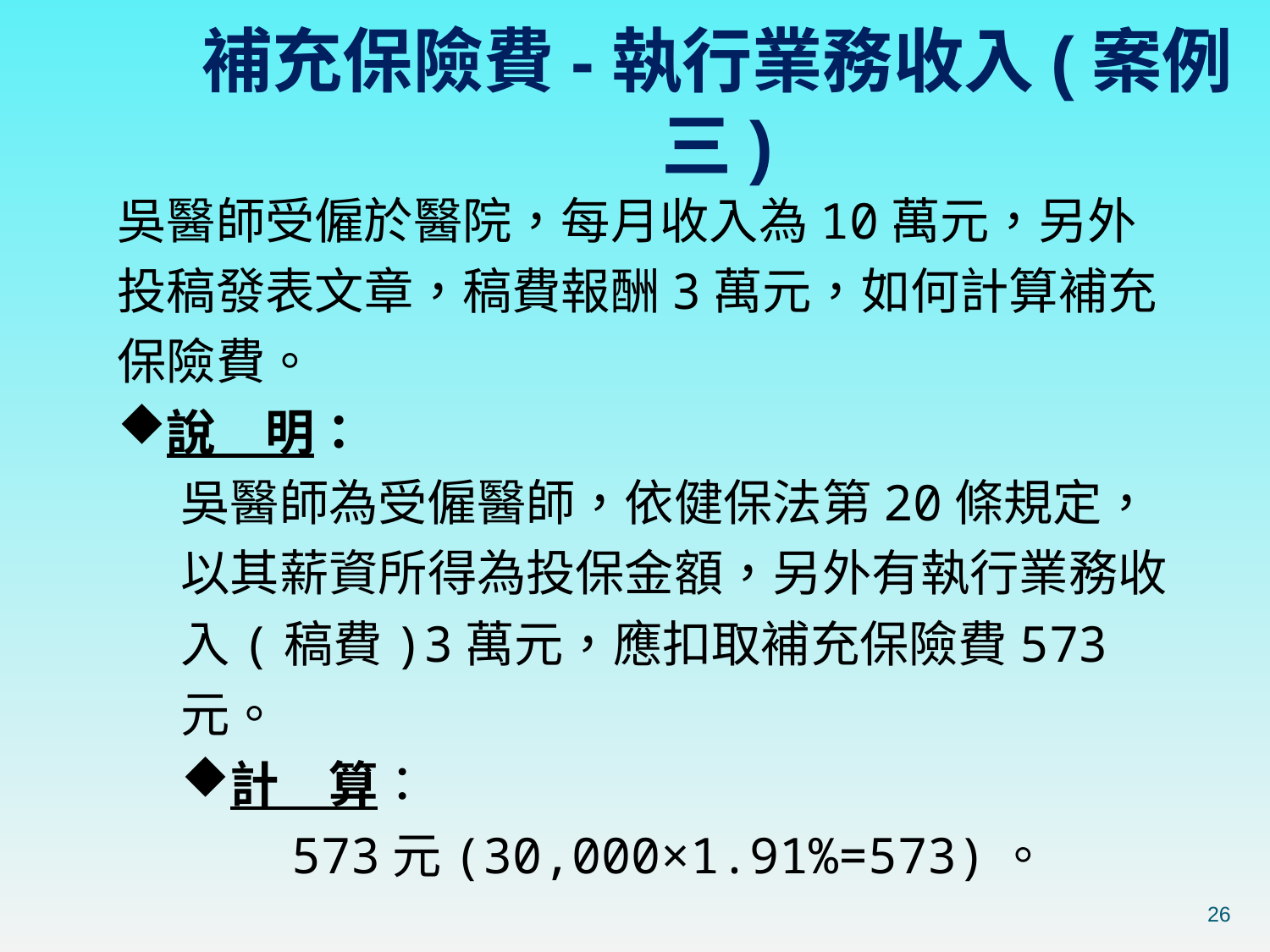

補充保險費-執行業務收入(案例三)
吳醫師受僱於醫院，每月收入為10萬元，另外投稿發表文章，稿費報酬3萬元，如何計算補充保險費。
說　明：
吳醫師為受僱醫師，依健保法第20條規定，以其薪資所得為投保金額，另外有執行業務收入(稿費)3萬元，應扣取補充保險費573元。
計　算：
　　573元(30,000×1.91%=573)。
26